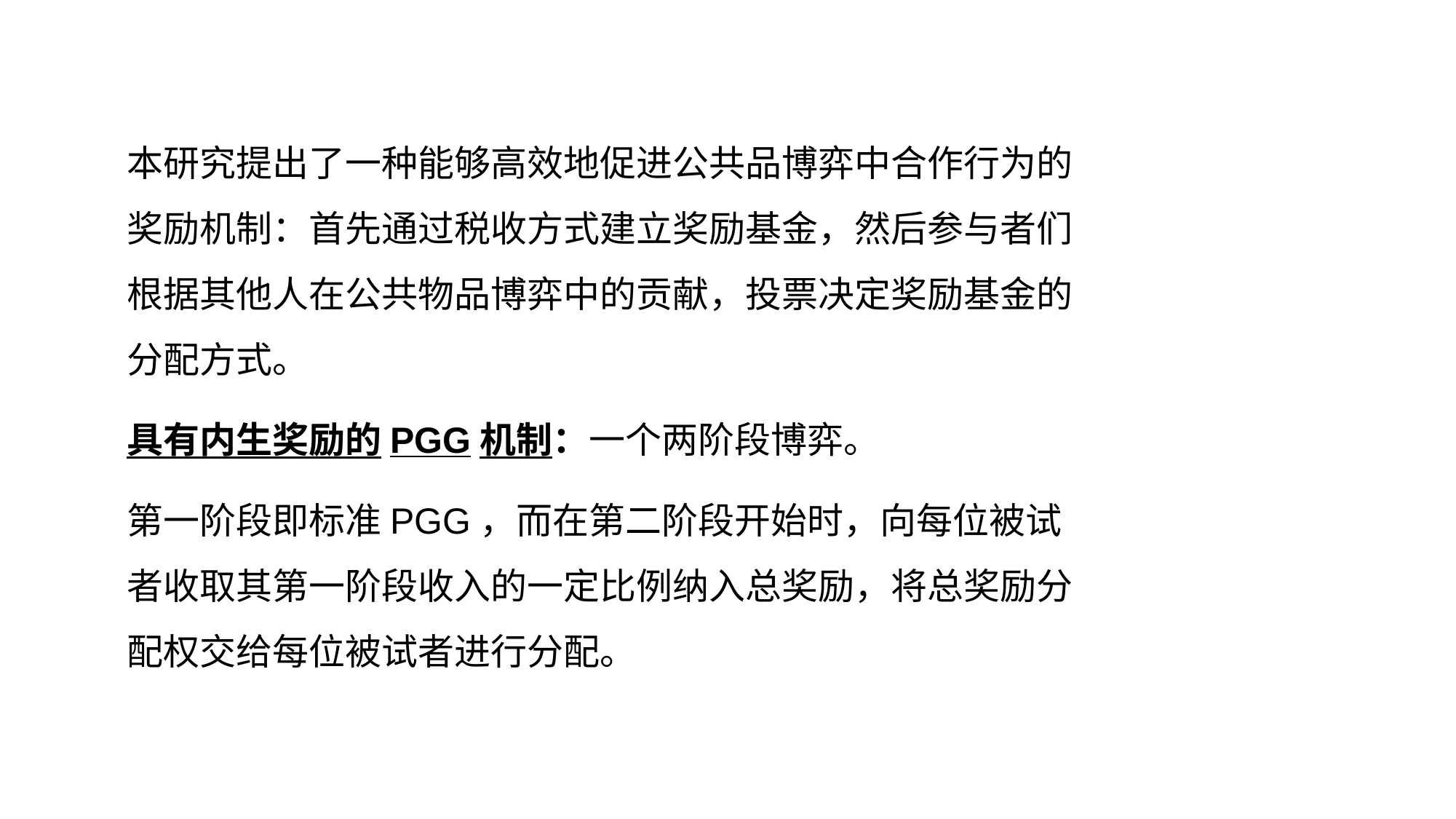

本研究提出了一种能够高效地促进公共品博弈中合作行为的奖励机制：首先通过税收方式建立奖励基金，然后参与者们根据其他人在公共物品博弈中的贡献，投票决定奖励基金的分配方式。
具有内生奖励的PGG机制：一个两阶段博弈。
第一阶段即标准PGG，而在第二阶段开始时，向每位被试者收取其第一阶段收入的一定比例纳入总奖励，将总奖励分配权交给每位被试者进行分配。